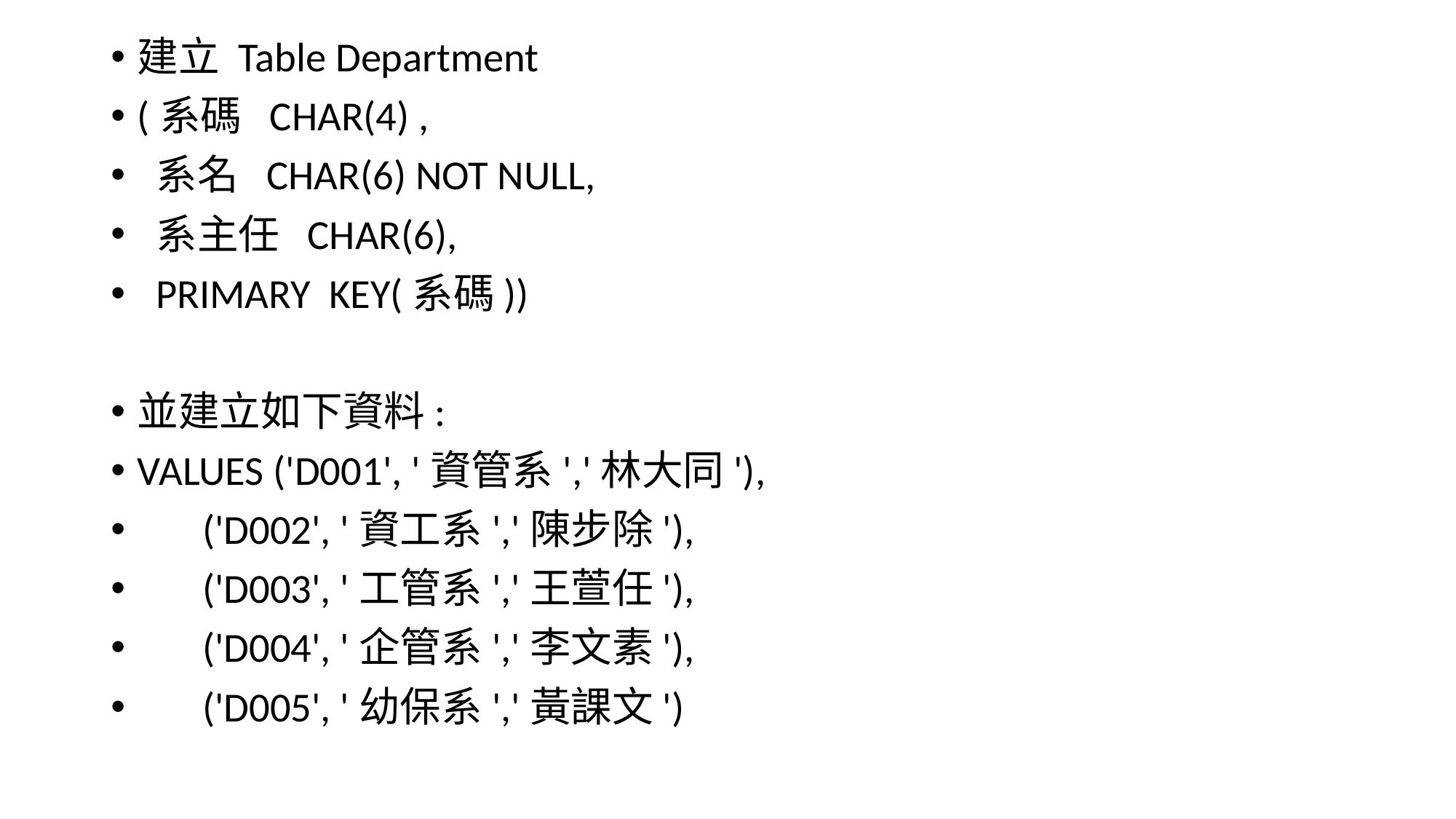

建立 Table Department
(系碼  CHAR(4) ,
 系名  CHAR(6) NOT NULL,
 系主任  CHAR(6),
  PRIMARY  KEY(系碼))

並建立如下資料:
VALUES ('D001', '資管系','林大同'),
       ('D002', '資工系','陳步除'),
       ('D003', '工管系','王萱任'),
       ('D004', '企管系','李文素'),
       ('D005', '幼保系','黃課文')